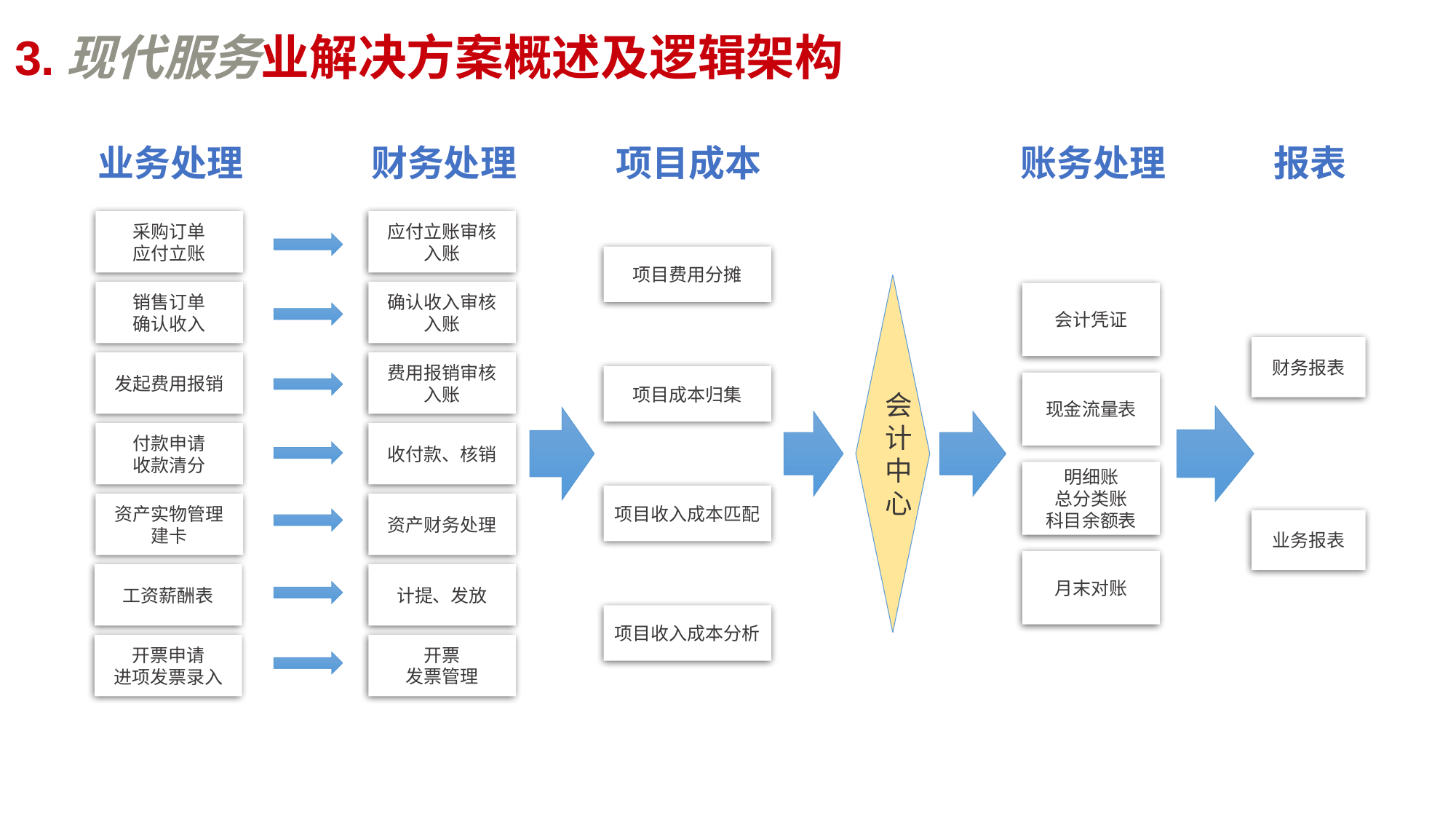

3.现代服务业解决方案概述及逻辑架构
业务处理
财务处理
项目成本
账务处理
报表
采购订单
应付立账
销售订单
确认收入
发起费用报销
付款申请
收款清分
资产实物管理建卡
工资薪酬表
开票申请
进项发票录入

项目费用分摊
项目成本归集
项目收入成本匹配
项目收入成本分析
会计中心
会计凭证
现金流量表
明细账
总分类账
科目余额表
月末对账

财务报表
业务报表

应付立账审核入账
确认收入审核入账
费用报销审核入账
收付款、核销
资产财务处理
计提、发放
开票
发票管理